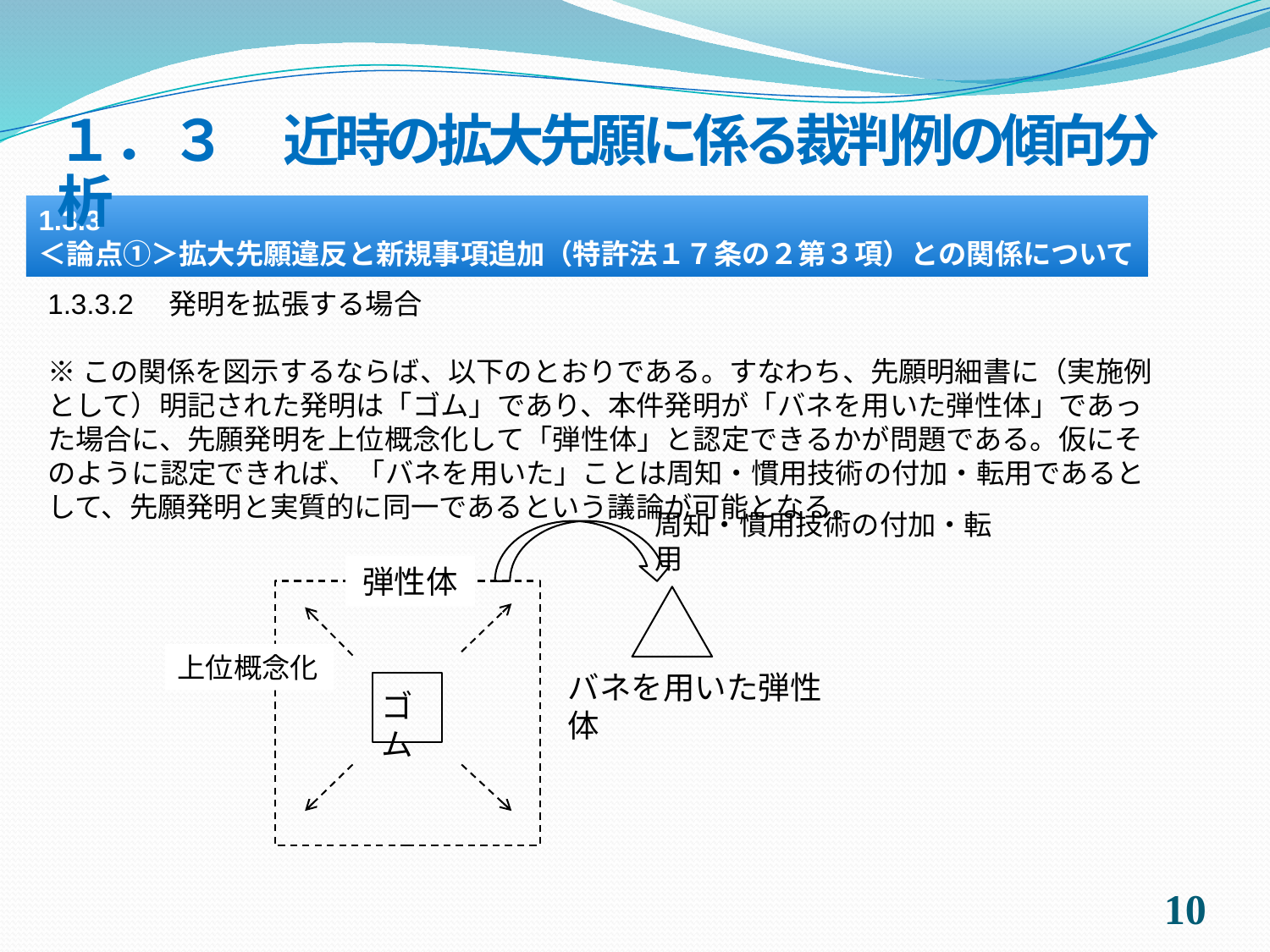

１．３　近時の拡大先願に係る裁判例の傾向分析
1.3.3
＜論点①＞拡大先願違反と新規事項追加（特許法１７条の２第３項）との関係について
1.3.3.2　発明を拡張する場合

※この関係を図示するならば、以下のとおりである。すなわち、先願明細書に（実施例として）明記された発明は「ゴム」であり、本件発明が「バネを用いた弾性体」であった場合に、先願発明を上位概念化して「弾性体」と認定できるかが問題である。仮にそのように認定できれば、「バネを用いた」ことは周知・慣用技術の付加・転用であるとして、先願発明と実質的に同一であるという議論が可能となる。
周知・慣用技術の付加・転用

弾性体

上位概念化
バネを用いた弾性体

ゴム
10